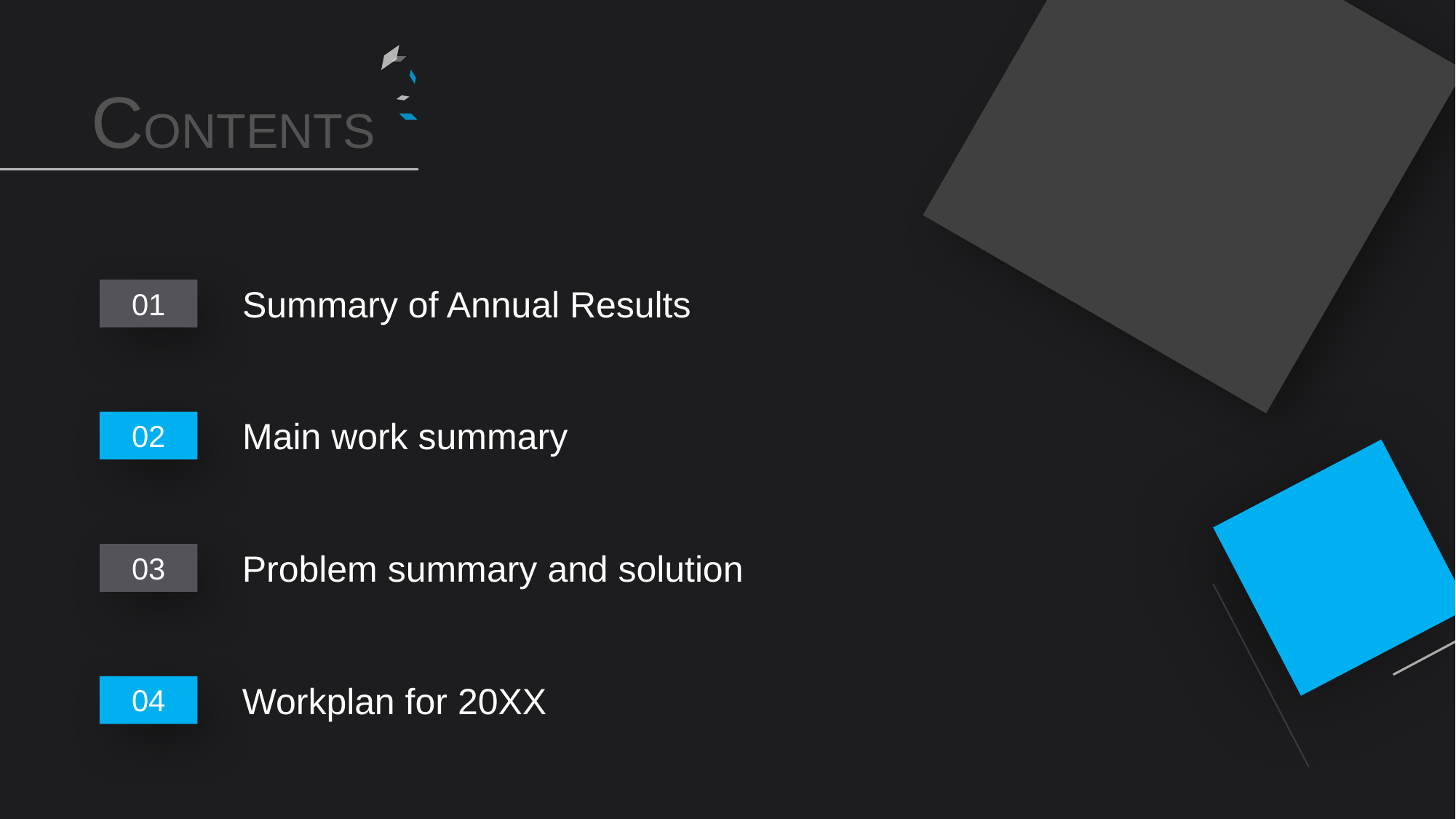

行业PPT模板http://www.1ppt.com/hangye/

CONTENTS

Summary of Annual Results

01
Main work summary

02

Problem summary and solution

03
Workplan for 20XX

04